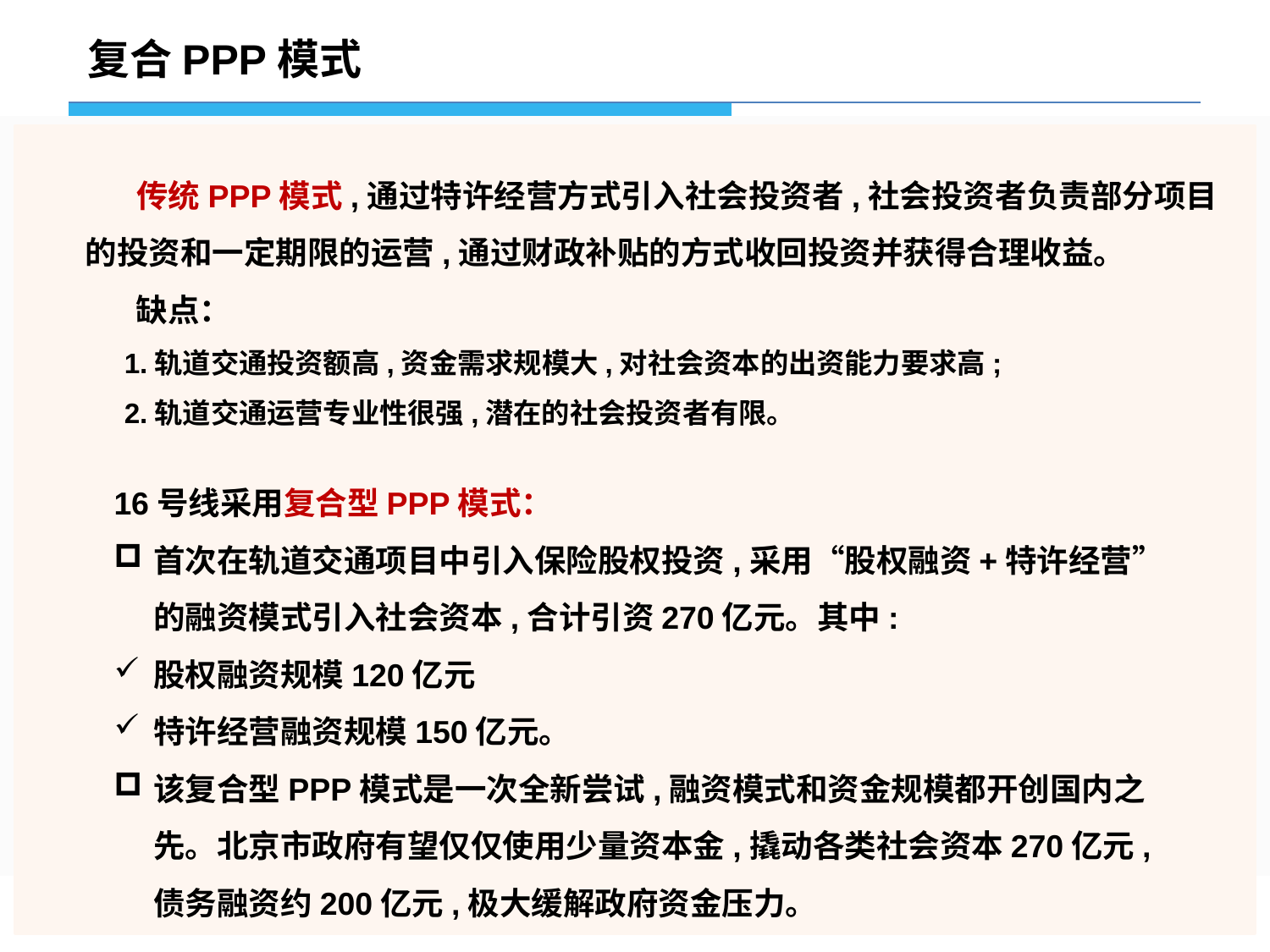

复合PPP模式
      传统PPP模式,通过特许经营方式引入社会投资者,社会投资者负责部分项目的投资和一定期限的运营,通过财政补贴的方式收回投资并获得合理收益。
      缺点：
     1.轨道交通投资额高,资金需求规模大,对社会资本的出资能力要求高;
     2.轨道交通运营专业性很强,潜在的社会投资者有限。
16号线采用复合型PPP模式：
首次在轨道交通项目中引入保险股权投资,采用“股权融资+特许经营”的融资模式引入社会资本,合计引资270亿元。其中:
股权融资规模120亿元
特许经营融资规模150亿元。
该复合型PPP模式是一次全新尝试,融资模式和资金规模都开创国内之先。北京市政府有望仅仅使用少量资本金,撬动各类社会资本270亿元,债务融资约200亿元,极大缓解政府资金压力。